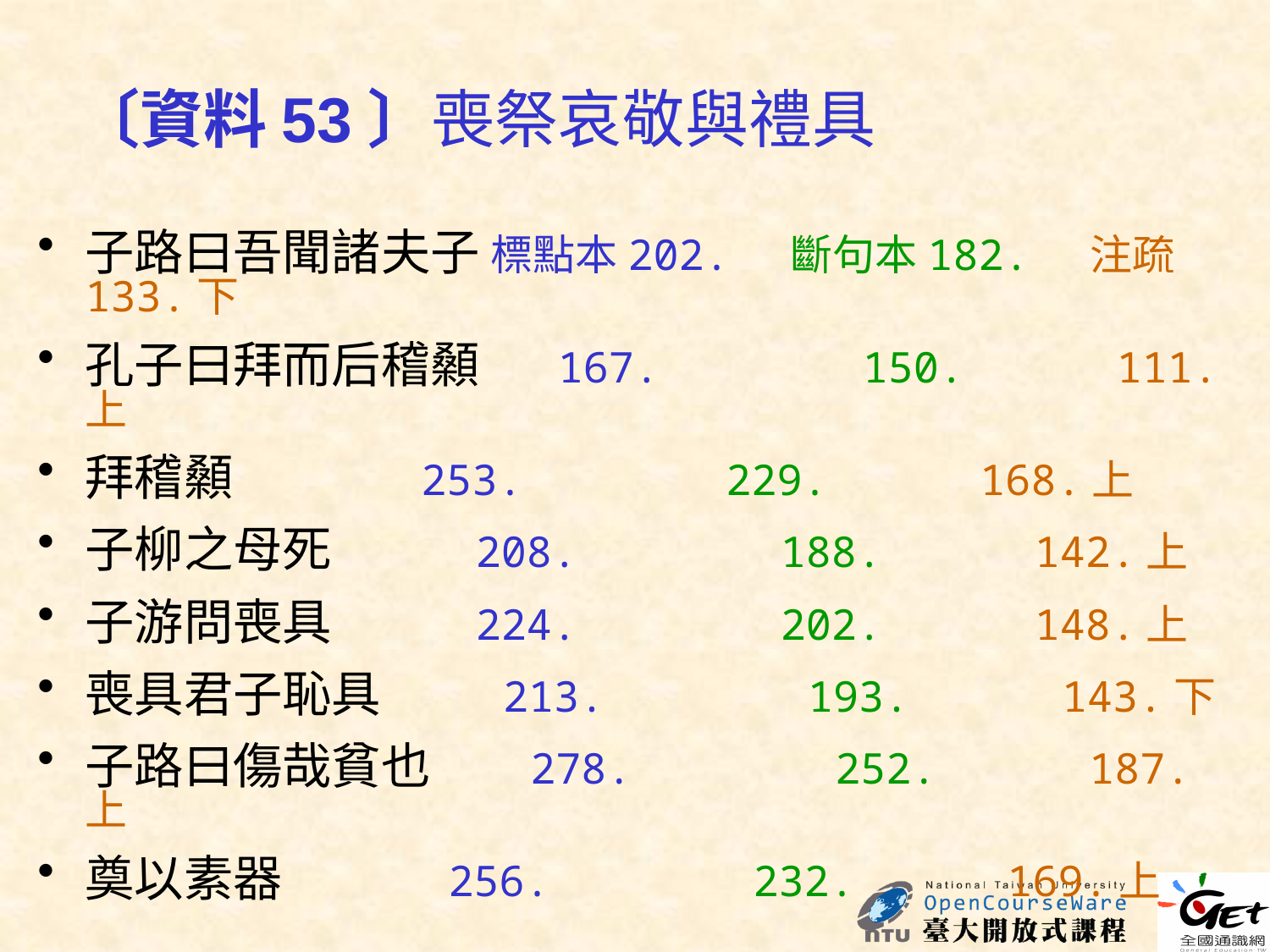

〔資料53〕喪祭哀敬與禮具
子路曰吾聞諸夫子 標點本202.  斷句本182.  注疏133.下
孔子曰拜而后稽顙      167.        150.      111.上
拜稽顙                253.        229.      168.上
子柳之母死            208.        188.      142.上
子游問喪具            224.        202.      148.上
喪具君子恥具          213.        193.      143.下
子路曰傷哉貧也        278.        252.      187.上
奠以素器              256.        232.      169.上